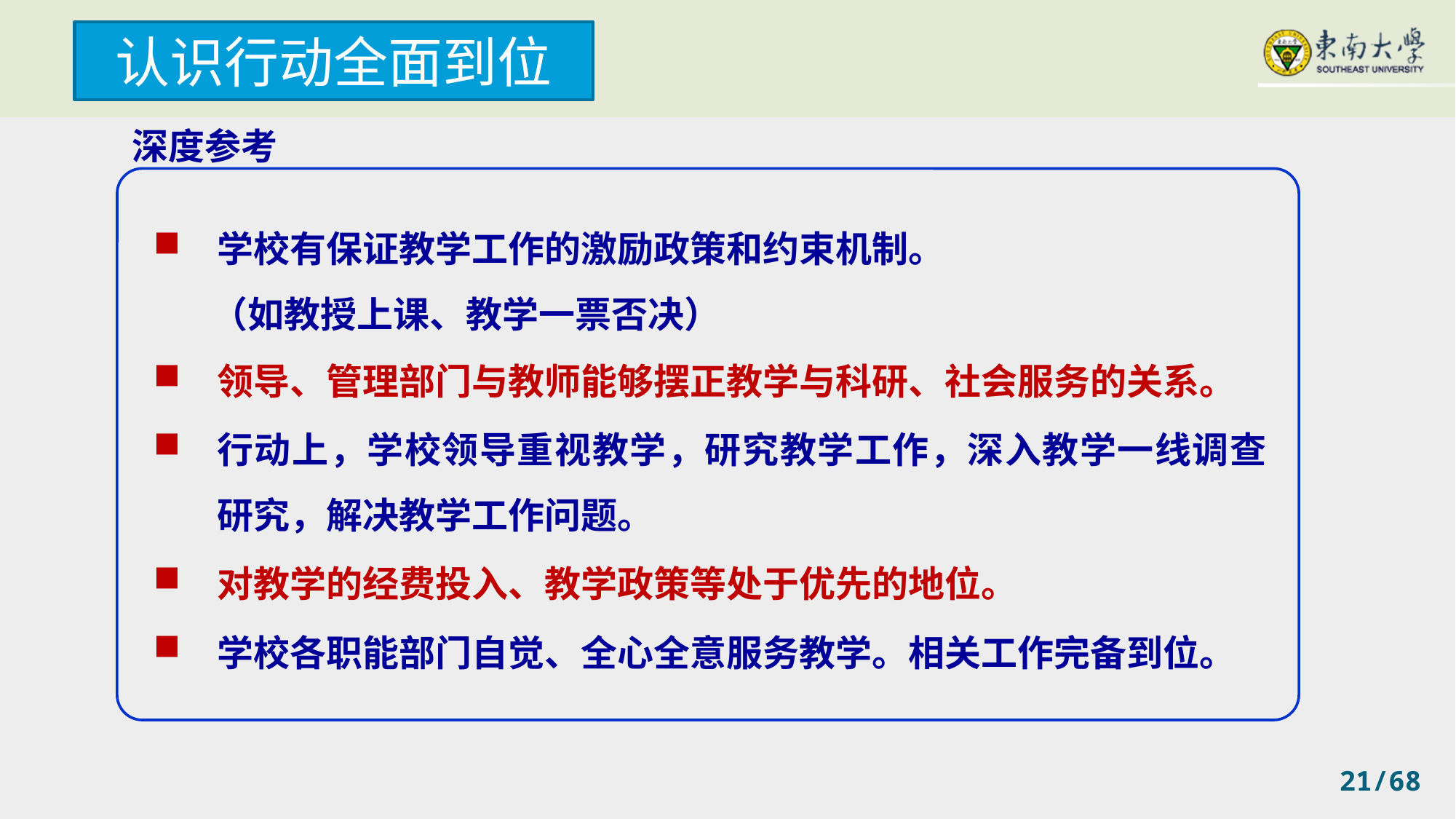

认识行动全面到位
深度参考

学校有保证教学工作的激励政策和约束机制。
      （如教授上课、教学一票否决）
领导、管理部门与教师能够摆正教学与科研、社会服务的关系。
行动上，学校领导重视教学，研究教学工作，深入教学一线调查研究，解决教学工作问题。
对教学的经费投入、教学政策等处于优先的地位。
学校各职能部门自觉、全心全意服务教学。相关工作完备到位。